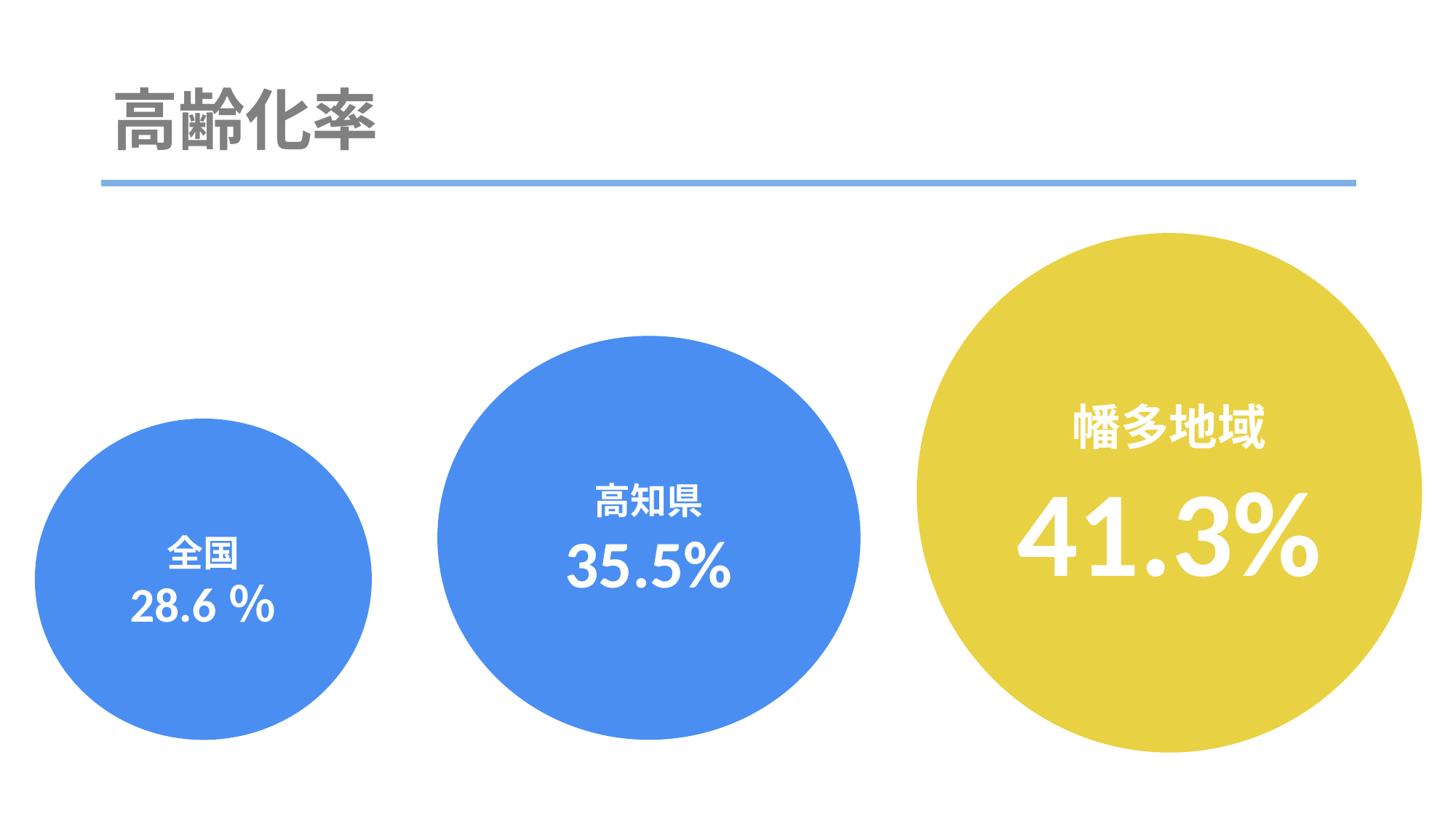

# 高齢化率

幡多地域
41.3%

高知県
35.5%

全国
28.6％